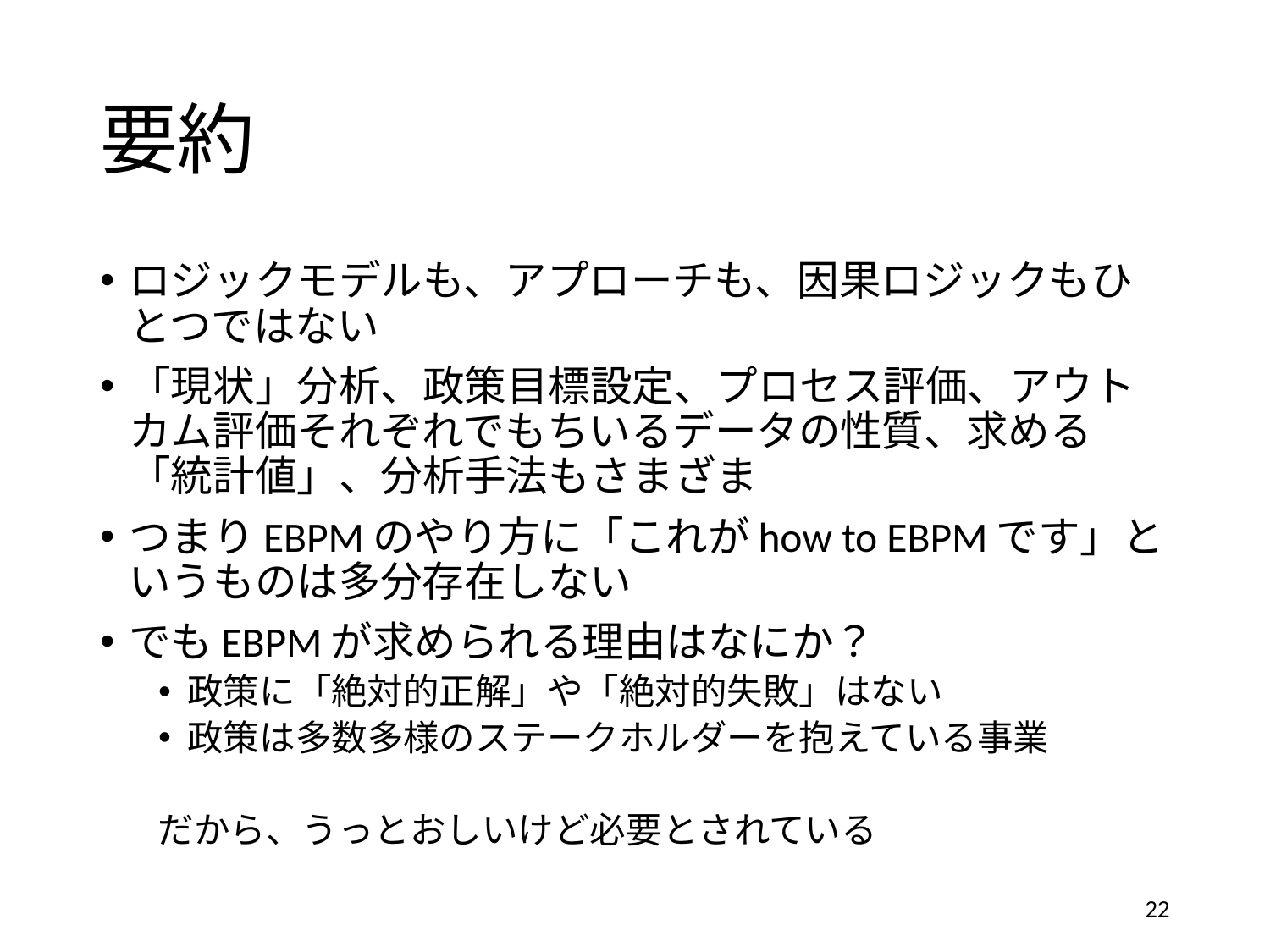

# 要約
ロジックモデルも、アプローチも、因果ロジックもひとつではない
「現状」分析、政策目標設定、プロセス評価、アウトカム評価それぞれでもちいるデータの性質、求める「統計値」、分析手法もさまざま
つまりEBPMのやり方に「これがhow to EBPMです」というものは多分存在しない
でもEBPMが求められる理由はなにか？
政策に「絶対的正解」や「絶対的失敗」はない
政策は多数多様のステークホルダーを抱えている事業

だから、うっとおしいけど必要とされている
22